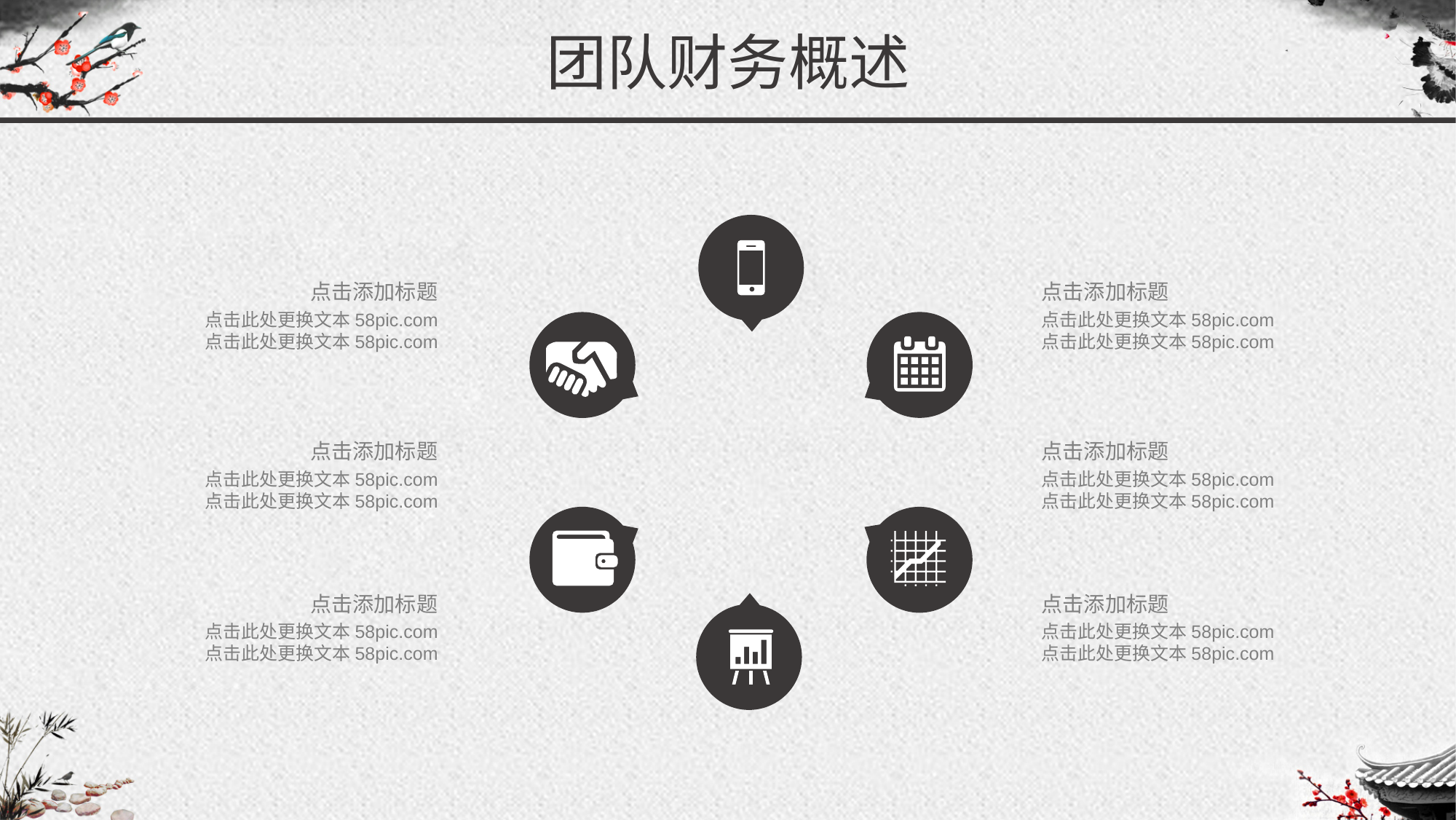

团队财务概述

点击添加标题
点击添加标题
点击此处更换文本58pic.com
点击此处更换文本58pic.com
点击此处更换文本58pic.com
点击此处更换文本58pic.com
点击添加标题
点击添加标题
点击此处更换文本58pic.com
点击此处更换文本58pic.com
点击此处更换文本58pic.com
点击此处更换文本58pic.com
点击添加标题
点击添加标题
点击此处更换文本58pic.com
点击此处更换文本58pic.com
点击此处更换文本58pic.com
点击此处更换文本58pic.com